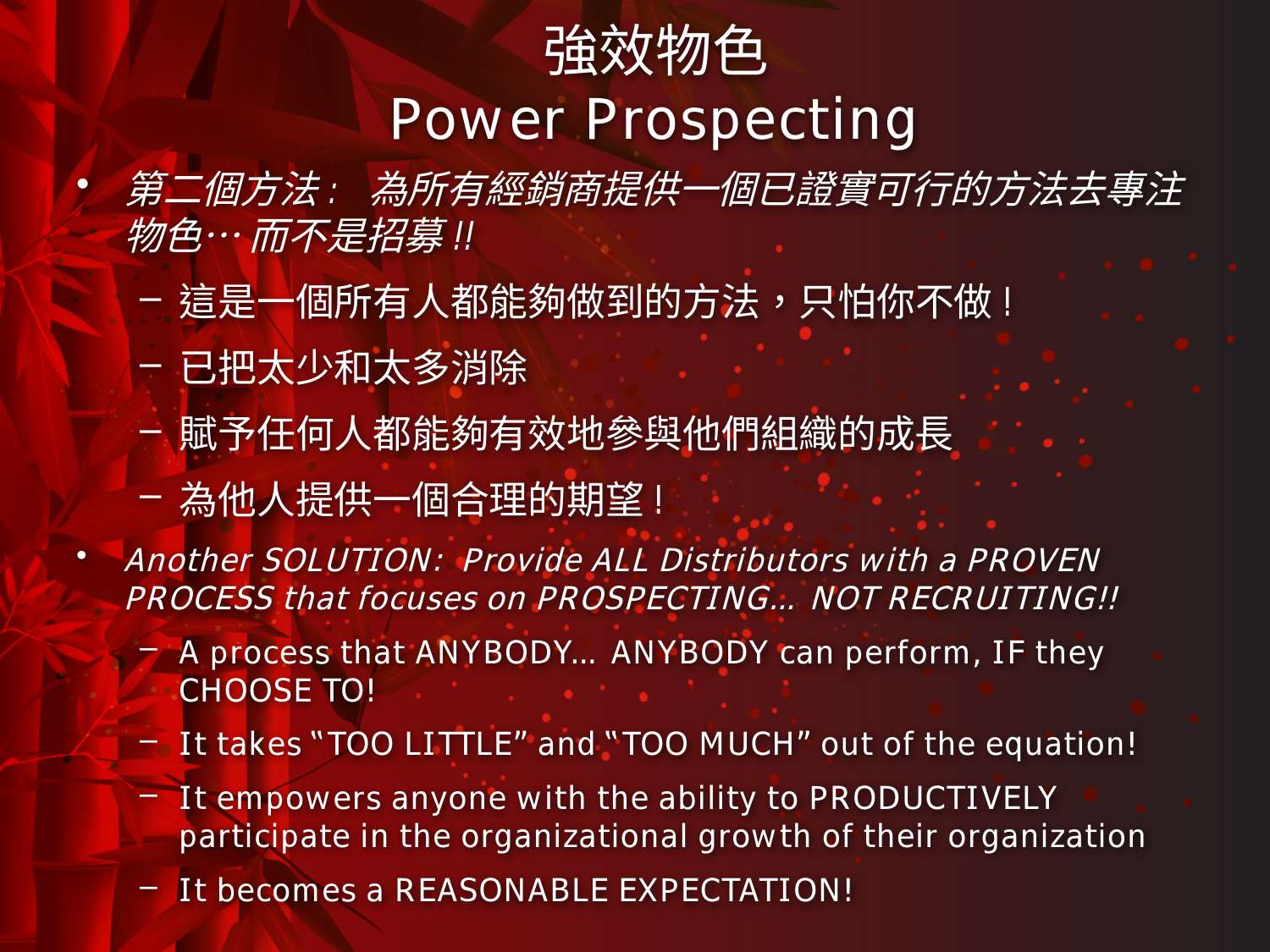

強效物色
Power Prospecting
#
第二個方法:  為所有經銷商提供一個已證實可行的方法去專注物色… 而不是招募!!
這是一個所有人都能夠做到的方法，只怕你不做!
已把太少和太多消除
賦予任何人都能夠有效地參與他們組織的成長
為他人提供一個合理的期望!
Another SOLUTION:  Provide ALL Distributors with a PROVEN PROCESS that focuses on PROSPECTING… NOT RECRUITING!!
A process that ANYBODY… ANYBODY can perform, IF they CHOOSE TO!
It takes “TOO LITTLE” and “TOO MUCH” out of the equation!
It empowers anyone with the ability to PRODUCTIVELY participate in the organizational growth of their organization
It becomes a REASONABLE EXPECTATION!